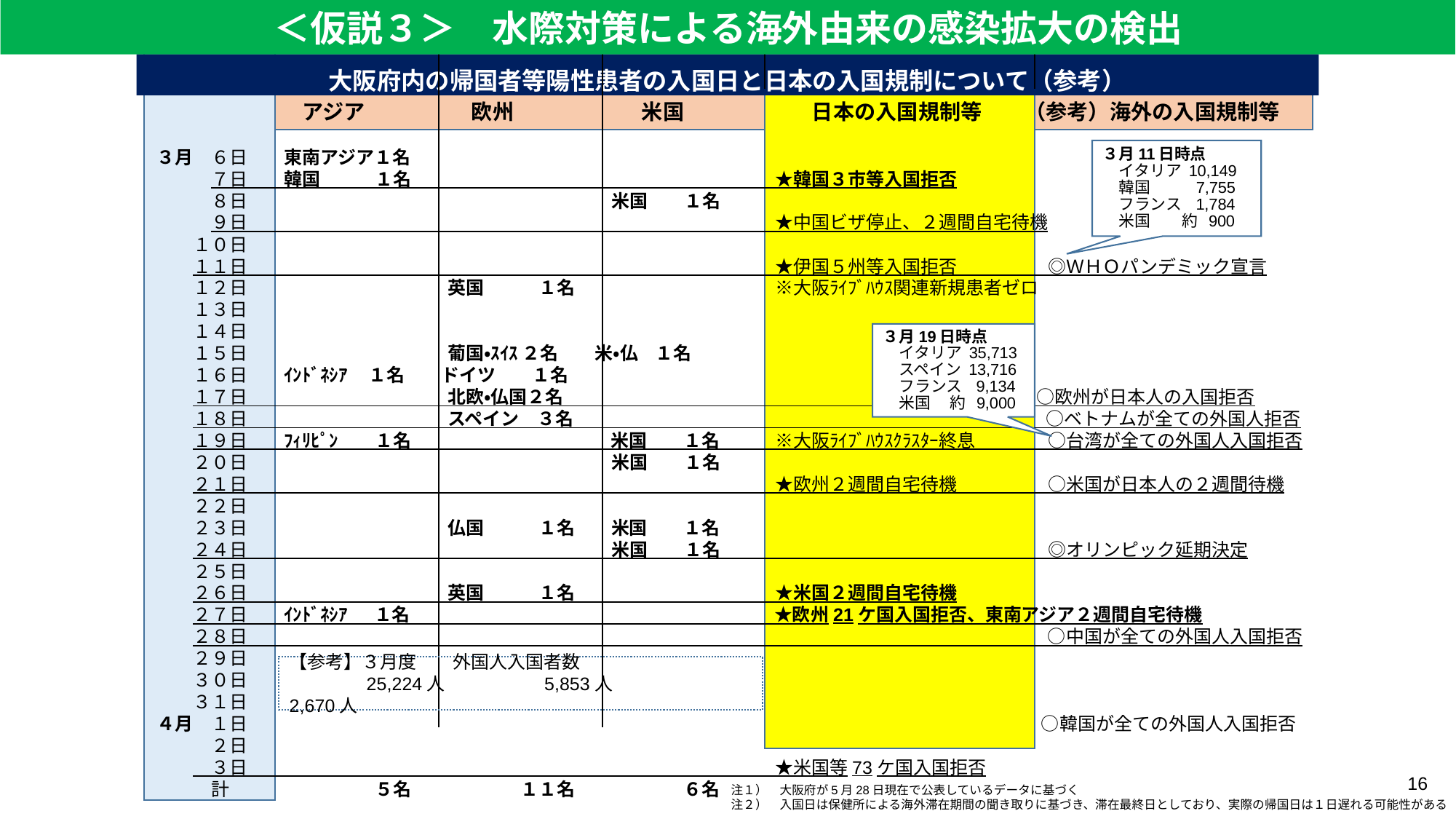

＜仮説３＞　水際対策による海外由来の感染拡大の検出

# 大阪府内の帰国者等陽性患者の入国日と日本の入国規制について（参考）

３月11日時点
　イタリア 10,149
　韓国　　   7,755
　フランス   1,784
　米国　　約  900
３月19日時点
　イタリア 35,713
　スペイン 13,716
　フランス   9,134
　米国　 約  9,000
　　　　　　　　　アジア　　　　　欧州　　　　　　米国　　　　　　日本の入国規制等　　（参考）海外の入国規制等

　３月　６日　　東南アジア１名
　　　　７日　　韓国　　　１名　　　　　　　　　　　　　　　　　　　　★韓国３市等入国拒否
　　　　８日　　　　　　　　　　　　　　　　　　　　米国　　１名
　　　　９日　　　　　　　　　　　　　　　　　　　　　　　　　　　　　★中国ビザ停止、２週間自宅待機
　　　１０日
　　　１１日　　　　　　　　　　　　　　　　　　　　　　　　　　　　　★伊国５州等入国拒否　　　　　◎ＷＨＯパンデミック宣言
　　　１２日　　　　　　　　　　　英国　　　１名　　　　　　　　　　　※大阪ﾗｲﾌﾞﾊｳｽ関連新規患者ゼロ
　　　１３日
　　　１４日
　　　１５日　　　　　　　　　　　葡国・ｽｲｽ ２名　　米・仏    １名
　　　１６日　　ｲﾝﾄﾞﾈｼｱ     １名　　ドイツ　　１名
　　　１７日　　　　　　　　　　　北欧・仏国２名　　　　　　　　　　　　　　　　　　　　　　　　　　○欧州が日本人の入国拒否
　　　１８日　　　　　　　　　　　スペイン　３名　　　　　　　　　　　　　　　　　　　　　　　　　　○ベトナムが全ての外国人拒否
　　　１９日　　ﾌｨﾘﾋﾟﾝ　　１名　　　　　　　　　　　米国　　１名　　　※大阪ﾗｲﾌﾞﾊｳｽｸﾗｽﾀｰ終息　　　　○台湾が全ての外国人入国拒否
　　　２０日　　　　　　　　　　　　　　　　　　　　米国　　１名
　　　２１日　　　　　　　　　　　　　　　　　　　　　　　　　　　　　★欧州２週間自宅待機　　　　　○米国が日本人の２週間待機
　　　２２日
　　　２３日　　　　　　　　　　　仏国　　　１名　　米国　　１名
　　　２４日　　　　　　　　　　　　　　　　　　　　米国　　１名　　　　　　　　　　　　　　　　　　◎オリンピック延期決定
　　　２５日
　　　２６日　　　　　　　　　　　英国　　　１名　　　　　　　　　　　★米国２週間自宅待機
　　　２７日　　ｲﾝﾄﾞﾈｼｱ　  １名　　　　　　　　　　　　　　　　　　　　★欧州21ケ国入国拒否、東南アジア２週間自宅待機
　　　２８日　　　　　　　　　　　　　　　　　　　　　　　　　　　　　　　　　　　　　　　　　　　　○中国が全ての外国人入国拒否
　　　２９日
　　　３０日
　　　３１日
　４月　１日　　　　　　　　　　　　　　　　　　　　　　　　　　　　　　　　　　　　　　　　　　   　○韓国が全ての外国人入国拒否
　　　　２日
　　　　３日　　　　　　　　　　　　　　　　　　　　　　　　　　　　　★米国等73ケ国入国拒否
　　　　計　　　　　　　　５名　　　　　　１１名　　　　　　６名
【参考】３月度　　外国人入国者数
　　　　25,224人　　　　　 5,853人　　　　　2,670人
16
注１）　大阪府が5月28日現在で公表しているデータに基づく
注２）　入国日は保健所による海外滞在期間の聞き取りに基づき、滞在最終日としており、実際の帰国日は１日遅れる可能性がある